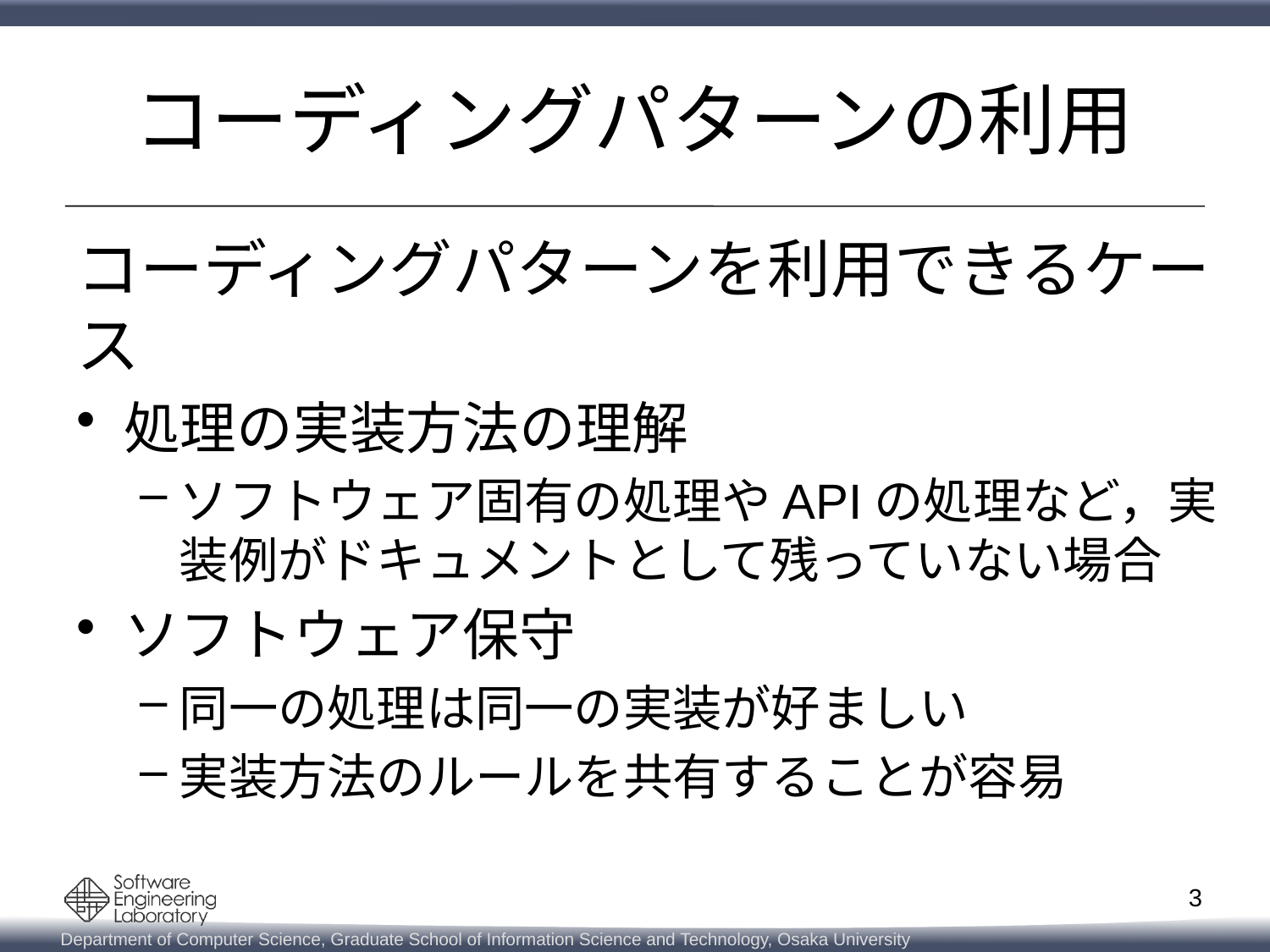

# コーディングパターンの利用
コーディングパターンを利用できるケース
処理の実装方法の理解
ソフトウェア固有の処理やAPIの処理など，実装例がドキュメントとして残っていない場合
ソフトウェア保守
同一の処理は同一の実装が好ましい
実装方法のルールを共有することが容易
3